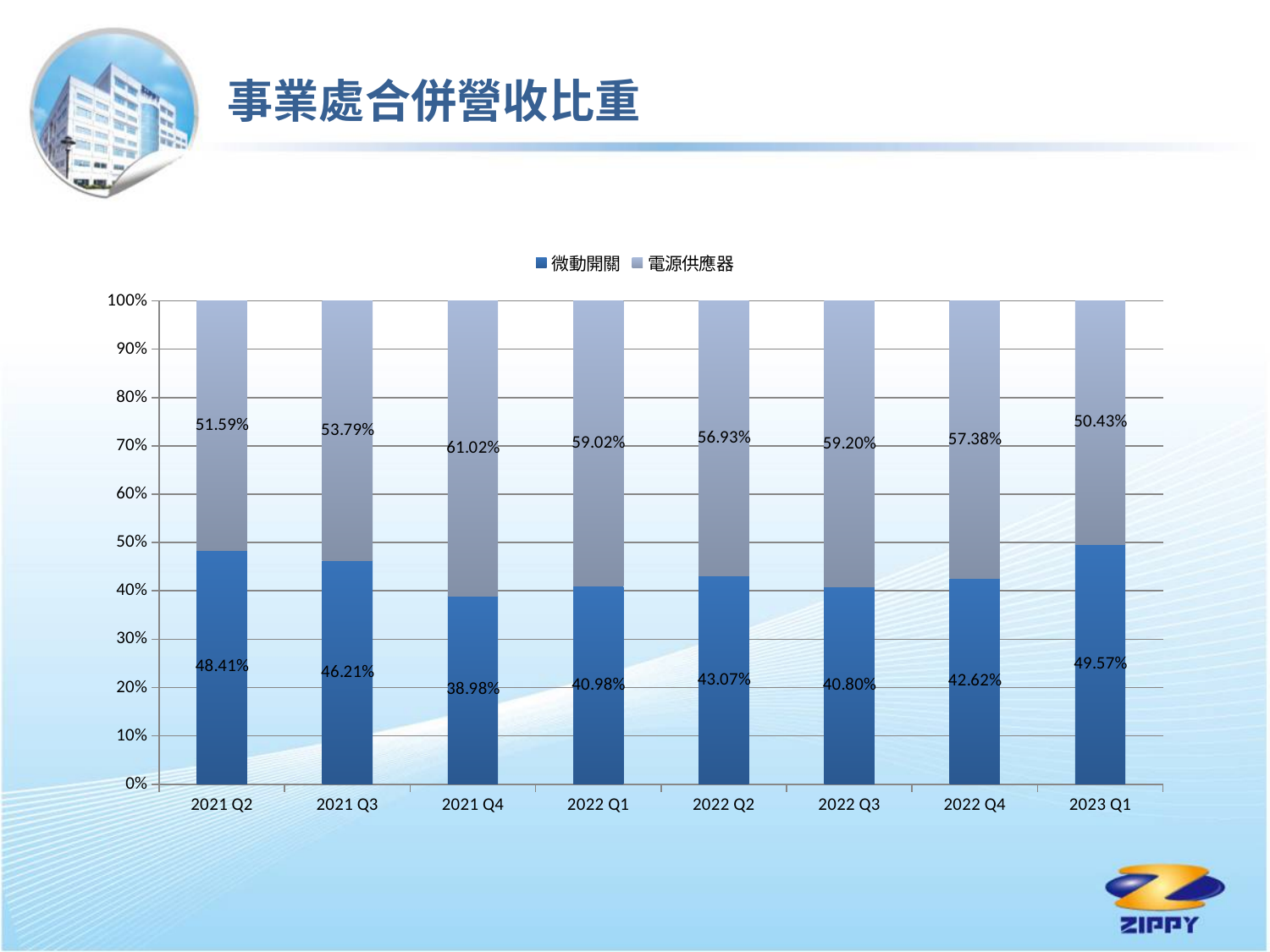

事業處合併營收比重

### Chart

| Category | 微動開關 | 電源供應器 |
|---|---|---|
| 2021 Q2 | 0.4841140055331854 | 0.5158859944668146 |
| 2021 Q3 | 0.4621222528435295 | 0.5378777471564705 |
| 2021 Q4 | 0.3898000494468138 | 0.6101999505531862 |
| 2022 Q1 | 0.40979236036594135 | 0.5902076396340586 |
| 2022 Q2 | 0.4307037609395621 | 0.5692962390604379 |
| 2022 Q3 | 0.407970488279548 | 0.5920295117204519 |
| 2022 Q4 | 0.42617187566761067 | 0.5738281243323894 |
| 2023 Q1 | 0.4957017889851251 | 0.5042982110148749 |